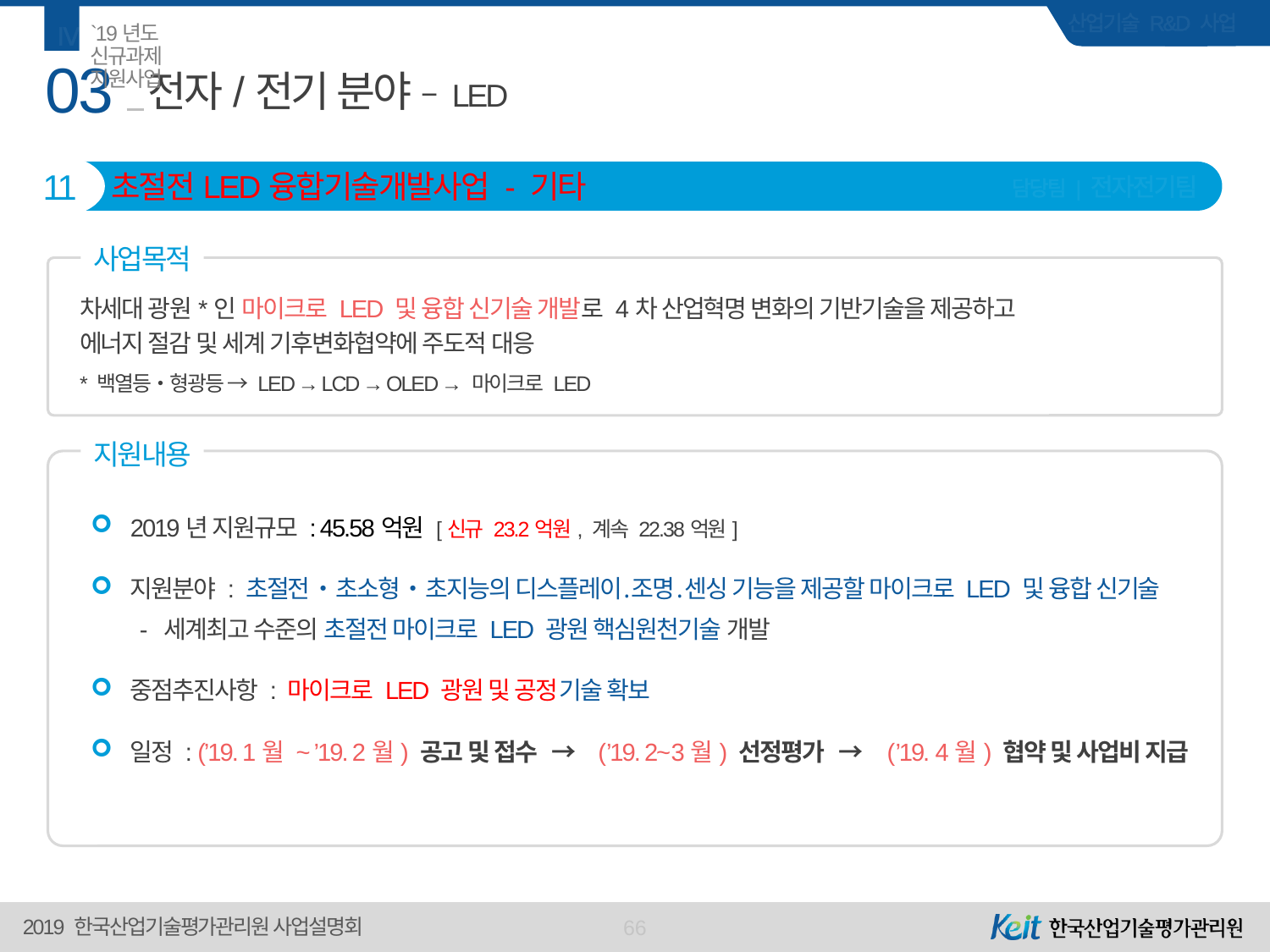

Ⅳ
`19년도 신규과제 지원사업
03
# 전자/전기 분야 – LED
11
초절전LED융합기술개발사업 - 기타
담당팀 | 전자전기팀
사업목적

차세대 광원*인 마이크로 LED 및 융합 신기술 개발로 4차 산업혁명 변화의 기반기술을 제공하고
에너지 절감 및 세계 기후변화협약에 주도적 대응
* 백열등‧형광등 → LED → LCD → OLED → 마이크로 LED
지원내용

2019년 지원규모 : 45.58억원 [신규 23.2억원, 계속 22.38억원]

지원분야 : 초절전‧초소형‧초지능의 디스플레이․조명․센싱 기능을 제공할 마이크로 LED 및 융합 신기술
         -  세계최고 수준의 초절전 마이크로 LED 광원 핵심원천기술 개발

중점추진사항 : 마이크로 LED 광원 및 공정기술 확보

일정 : (’19. 1월 ~ ’19. 2월) 공고 및 접수   →   (’19. 2~3월) 선정평가   →   (’19. 4월) 협약 및 사업비 지급
66